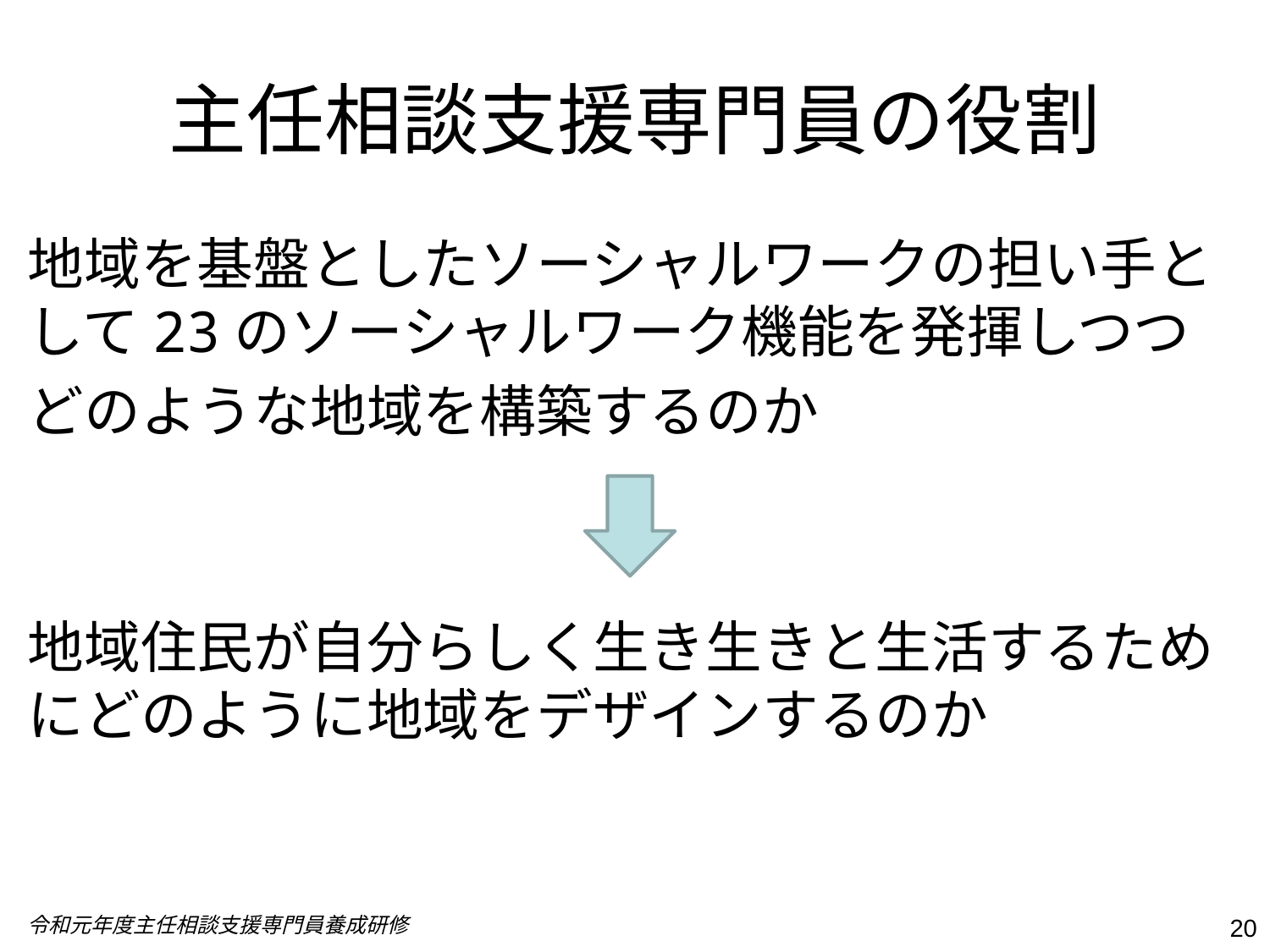

# 主任相談支援専門員の役割
地域を基盤としたソーシャルワークの担い手として23のソーシャルワーク機能を発揮しつつ
どのような地域を構築するのか

地域住民が自分らしく生き生きと生活するためにどのように地域をデザインするのか

令和元年度主任相談支援専門員養成研修
20